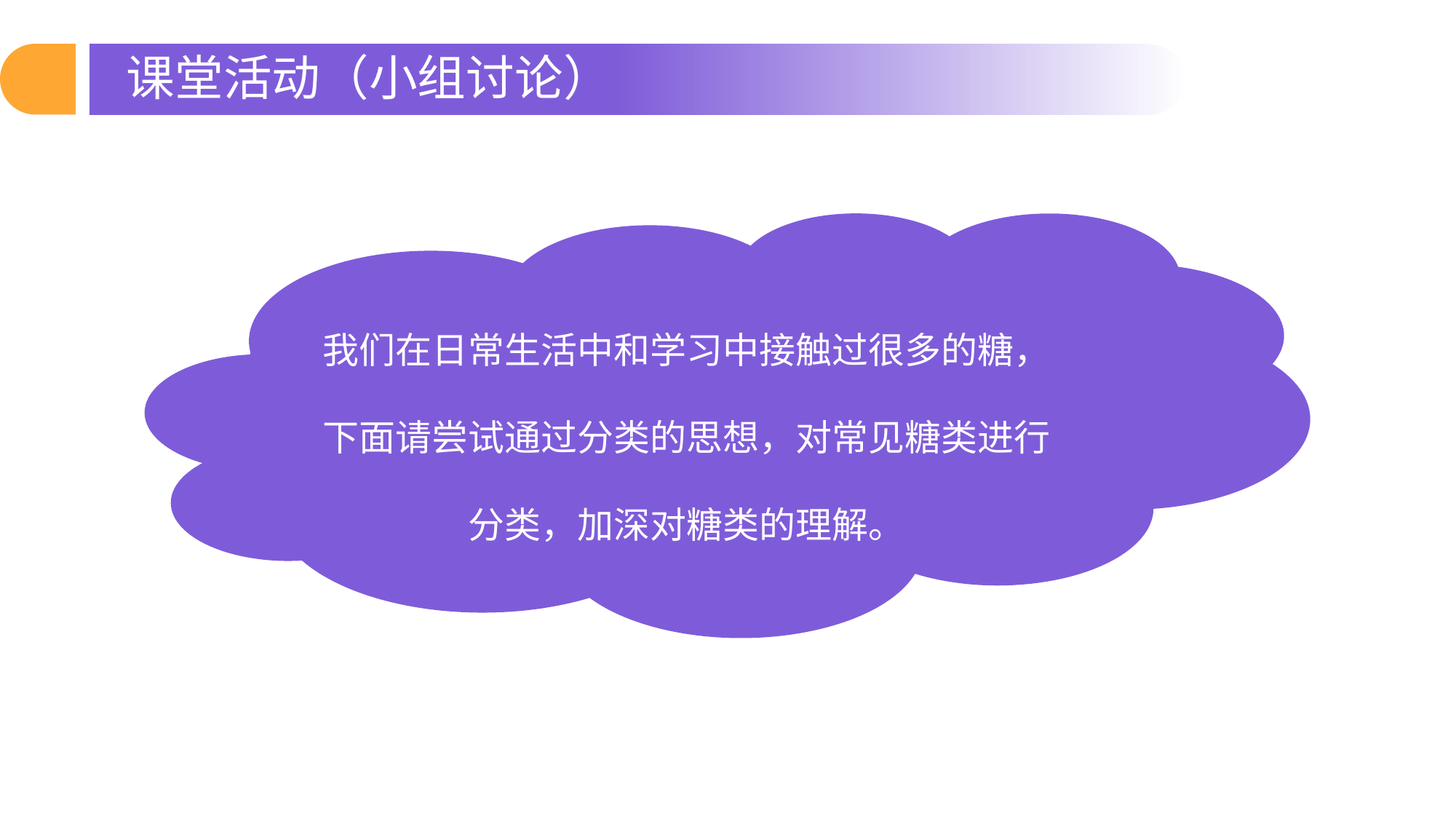

课堂活动（小组讨论）
我们在日常生活中和学习中接触过很多的糖，下面请尝试通过分类的思想，对常见糖类进行分类，加深对糖类的理解。